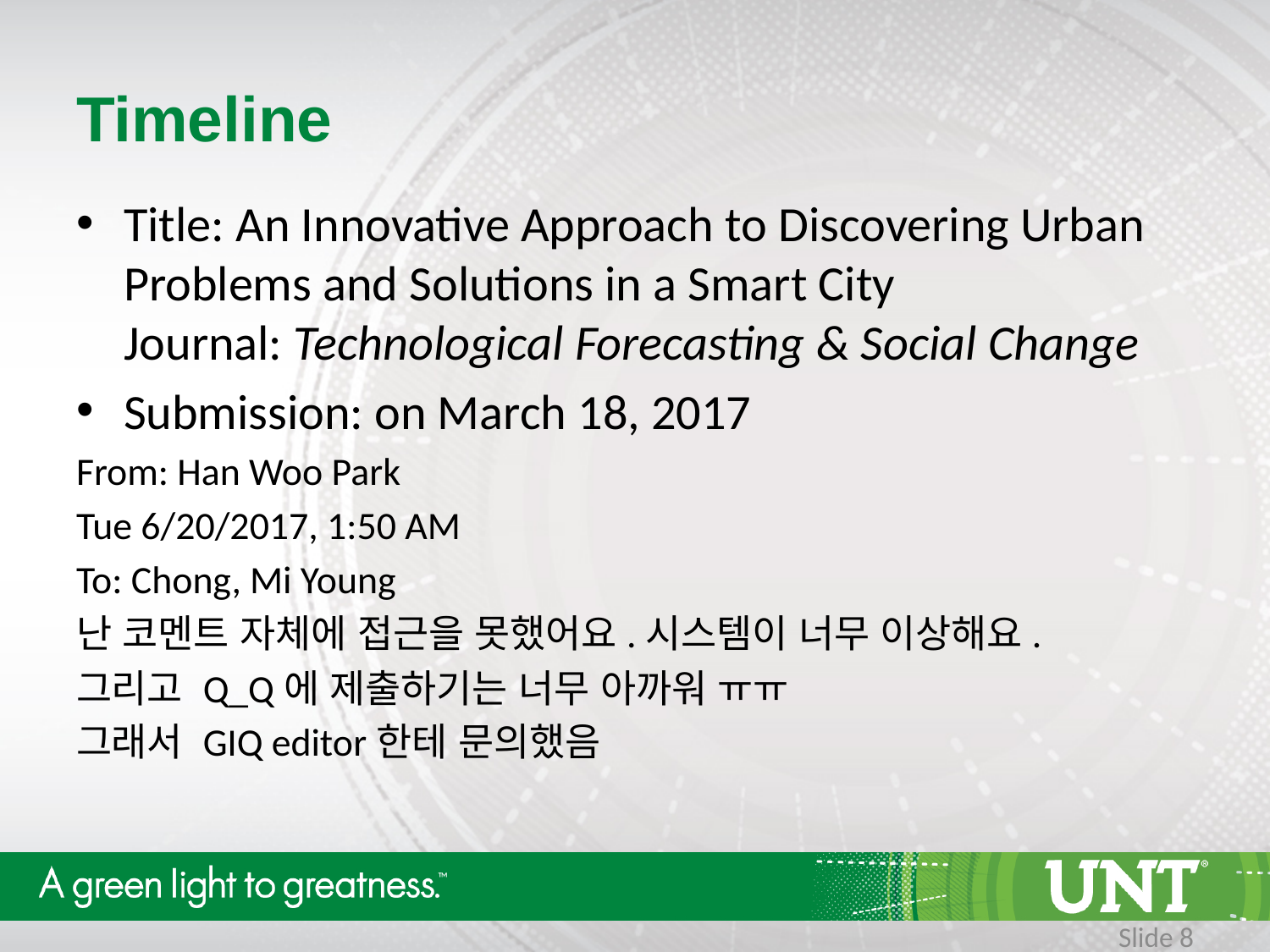

# Timeline
Title: An Innovative Approach to Discovering Urban Problems and Solutions in a Smart City 
Journal: Technological Forecasting & Social Change
Submission: on March 18, 2017
From: Han Woo Park
Tue 6/20/2017, 1:50 AM
To: Chong, Mi Young
난 코멘트 자체에 접근을 못했어요.시스템이 너무 이상해요.
그리고 Q_Q에 제출하기는 너무 아까워 ㅠㅠ
그래서 GIQ editor한테 문의했음

Slide 8